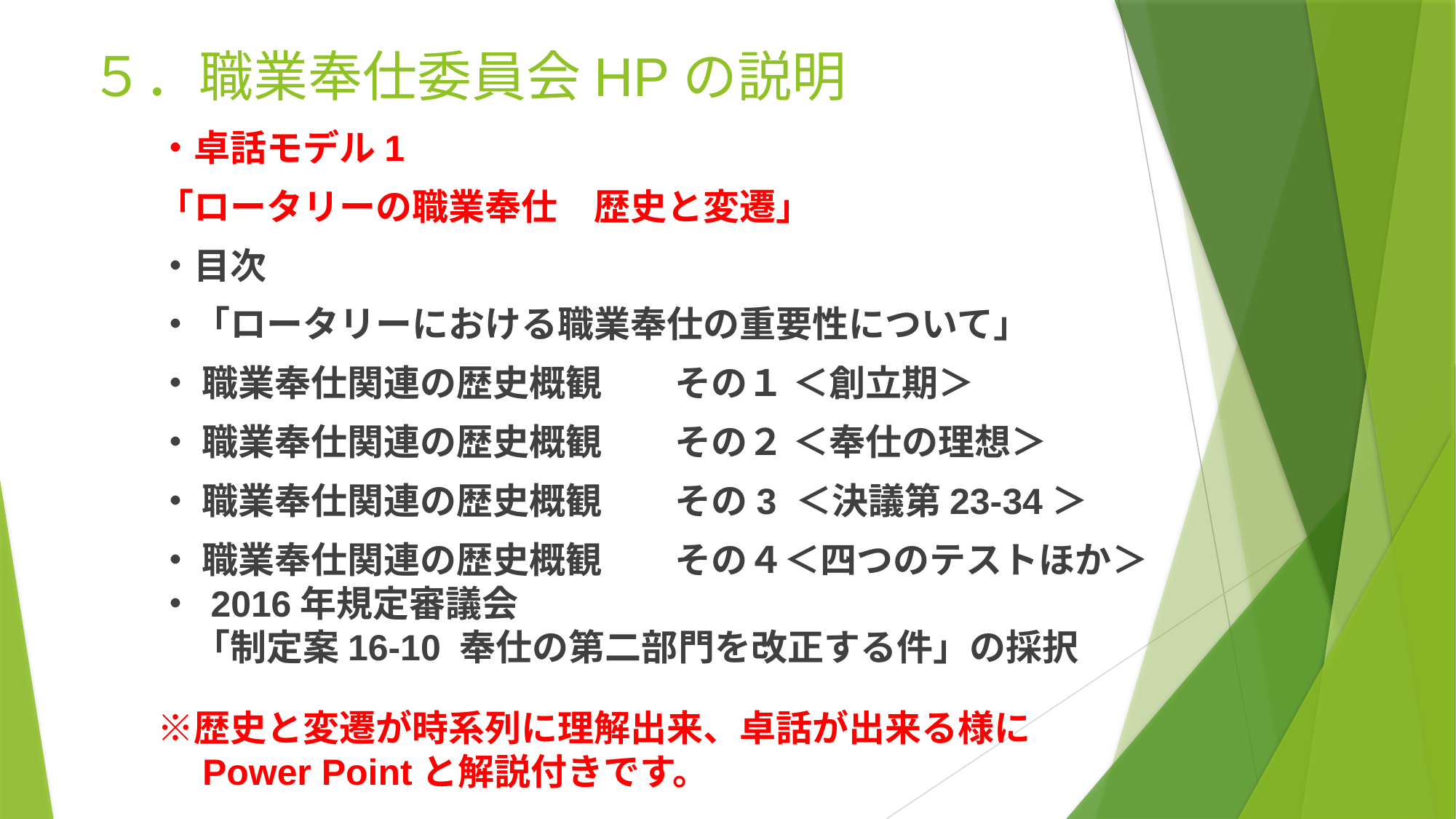

# ５．職業奉仕委員会HPの説明
　・卓話モデル1
　「ロータリーの職業奉仕　歴史と変遷」
　・目次
　・「ロータリーにおける職業奉仕の重要性について」
　・ 職業奉仕関連の歴史概観　　その１ ＜創立期＞
　・ 職業奉仕関連の歴史概観　　その２ ＜奉仕の理想＞
　・ 職業奉仕関連の歴史概観　　その3 ＜決議第23-34＞
　・ 職業奉仕関連の歴史概観　　その４＜四つのテストほか＞
　・ 2016年規定審議会
　　「制定案16-10 奉仕の第二部門を改正する件」の採択

　※歴史と変遷が時系列に理解出来、卓話が出来る様に
　　Power Pointと解説付きです。